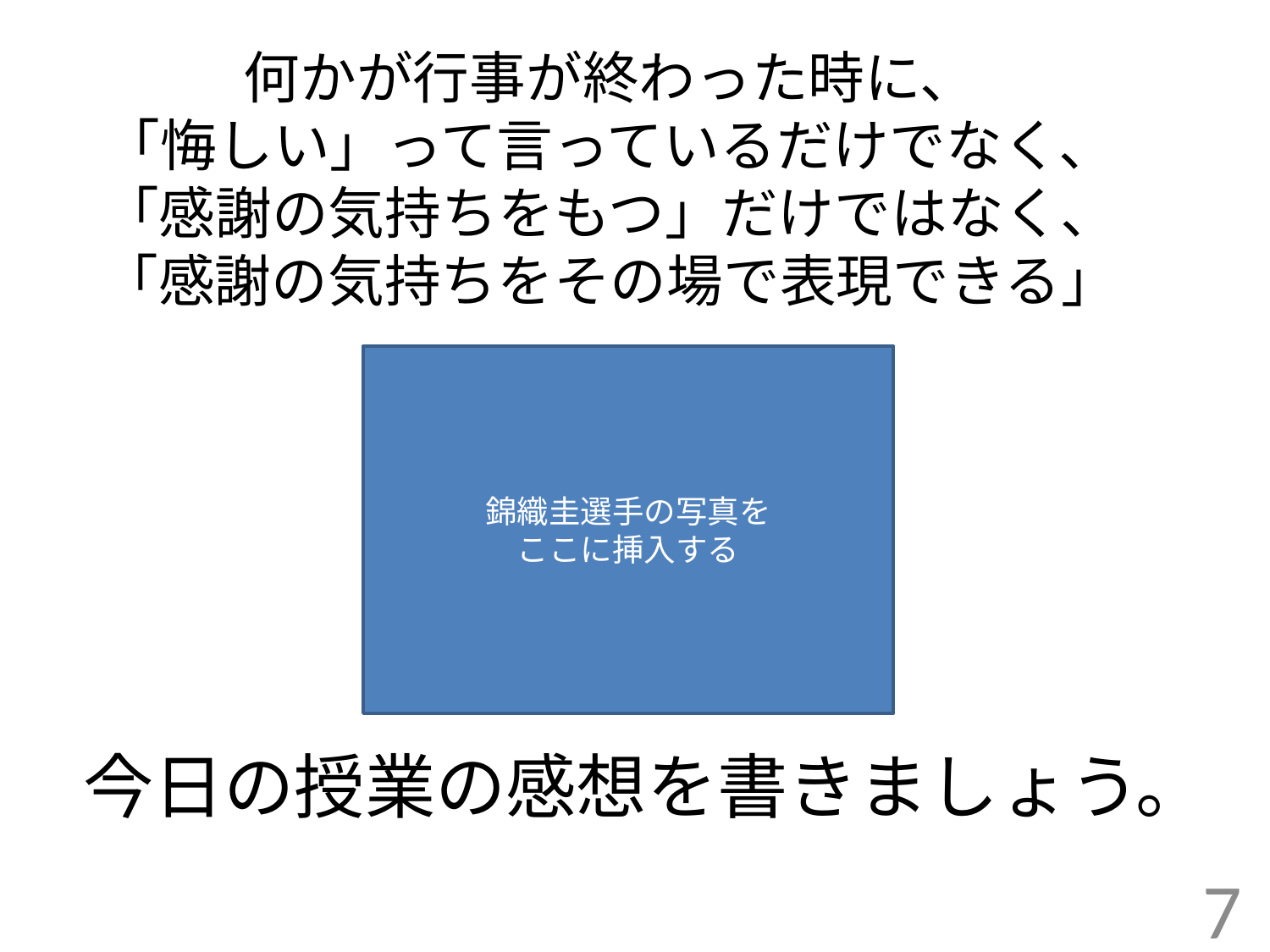

何かが行事が終わった時に、
「悔しい」って言っているだけでなく、
「感謝の気持ちをもつ」だけではなく、
「感謝の気持ちをその場で表現できる」
錦織圭選手の写真を
ここに挿入する
今日の授業の感想を書きましょう。
7